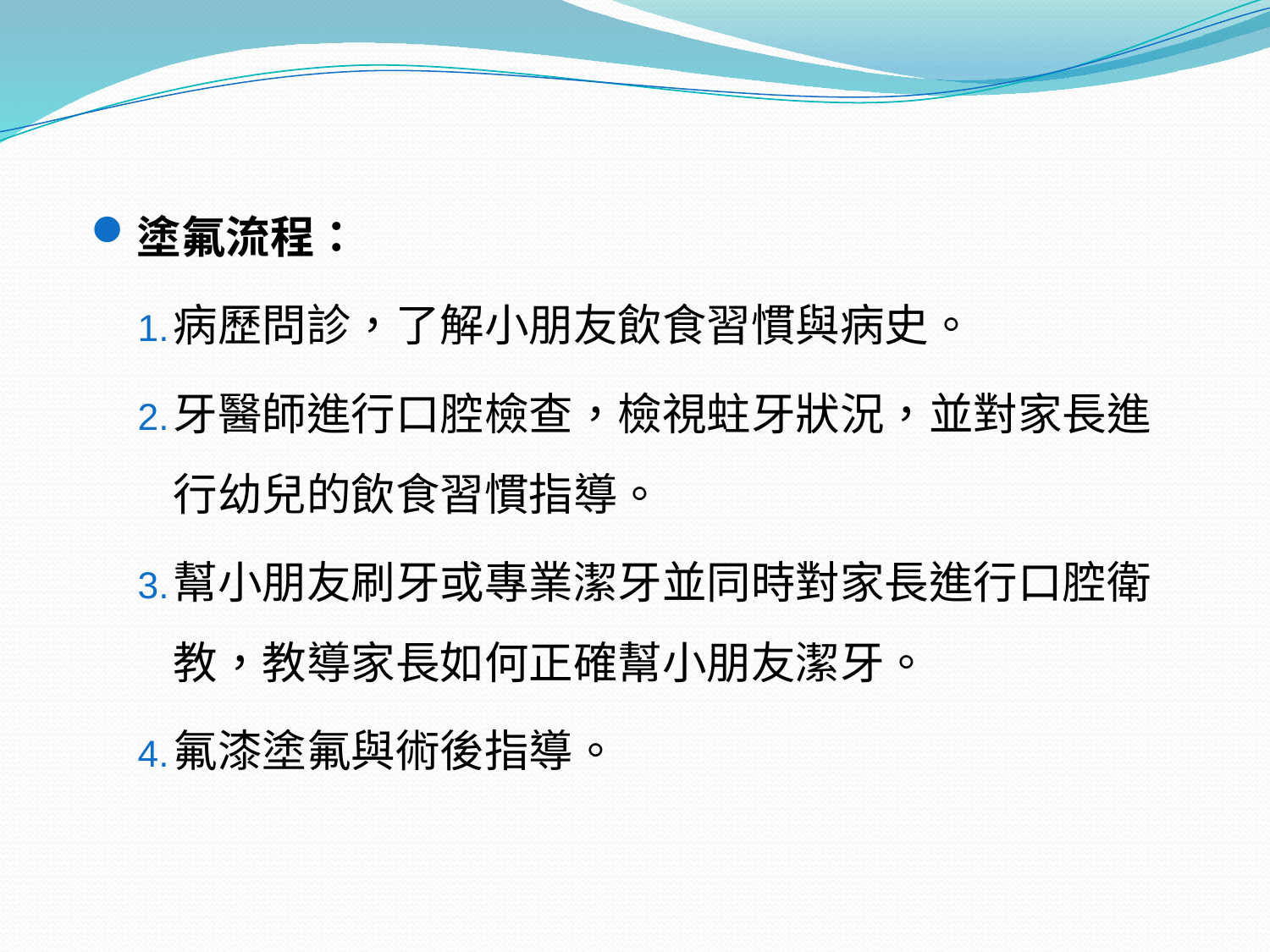

塗氟流程：
病歷問診，了解小朋友飲食習慣與病史。
牙醫師進行口腔檢查，檢視蛀牙狀況，並對家長進行幼兒的飲食習慣指導。
幫小朋友刷牙或專業潔牙並同時對家長進行口腔衛教，教導家長如何正確幫小朋友潔牙。
氟漆塗氟與術後指導。